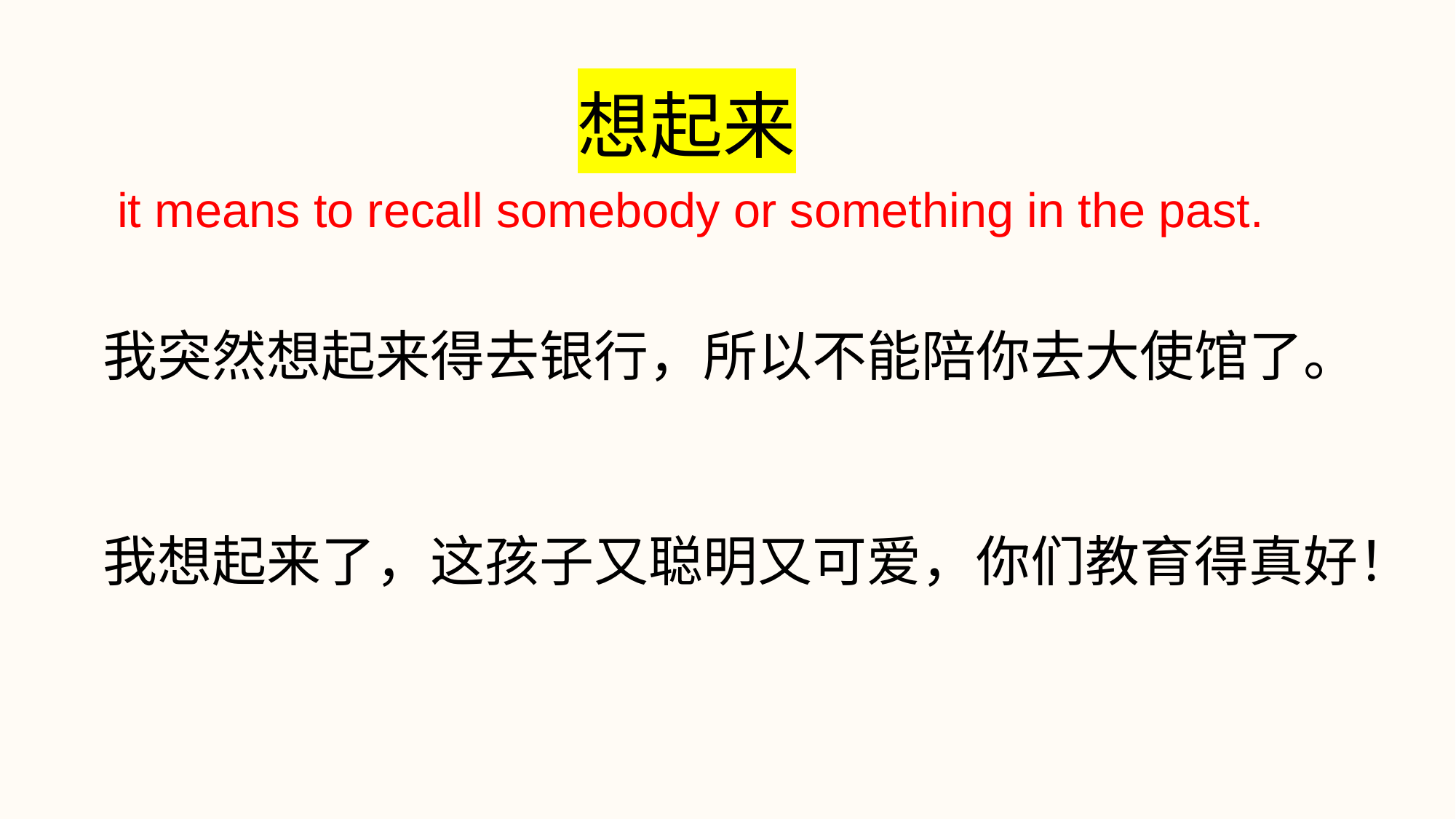

想起来
it means to recall somebody or something in the past.

我突然想起来得去银行，所以不能陪你去大使馆了。
我想起来了，这孩子又聪明又可爱，你们教育得真好！